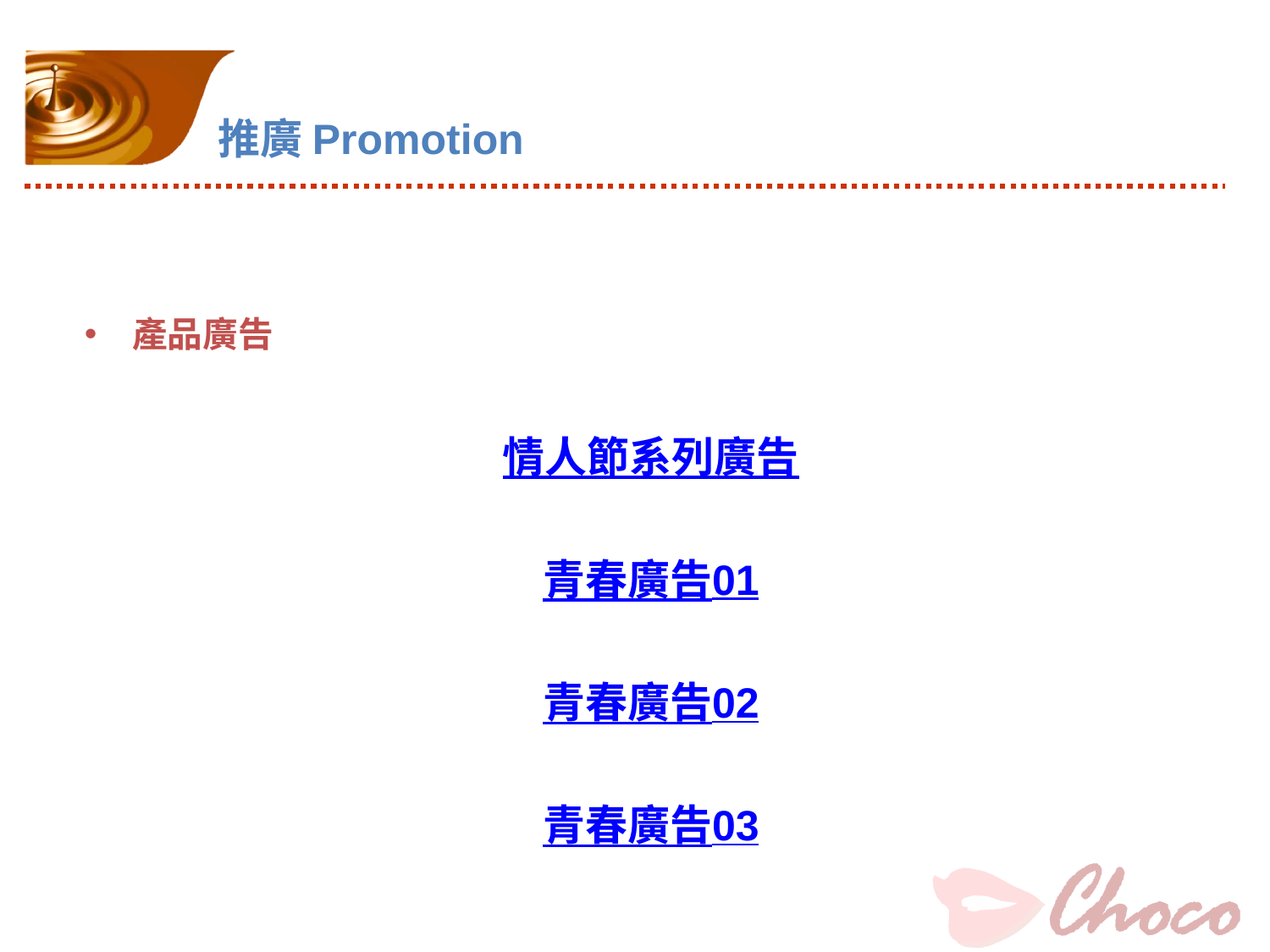

#
推廣Promotion

產品廣告
情人節系列廣告
青春廣告01
青春廣告02
青春廣告03